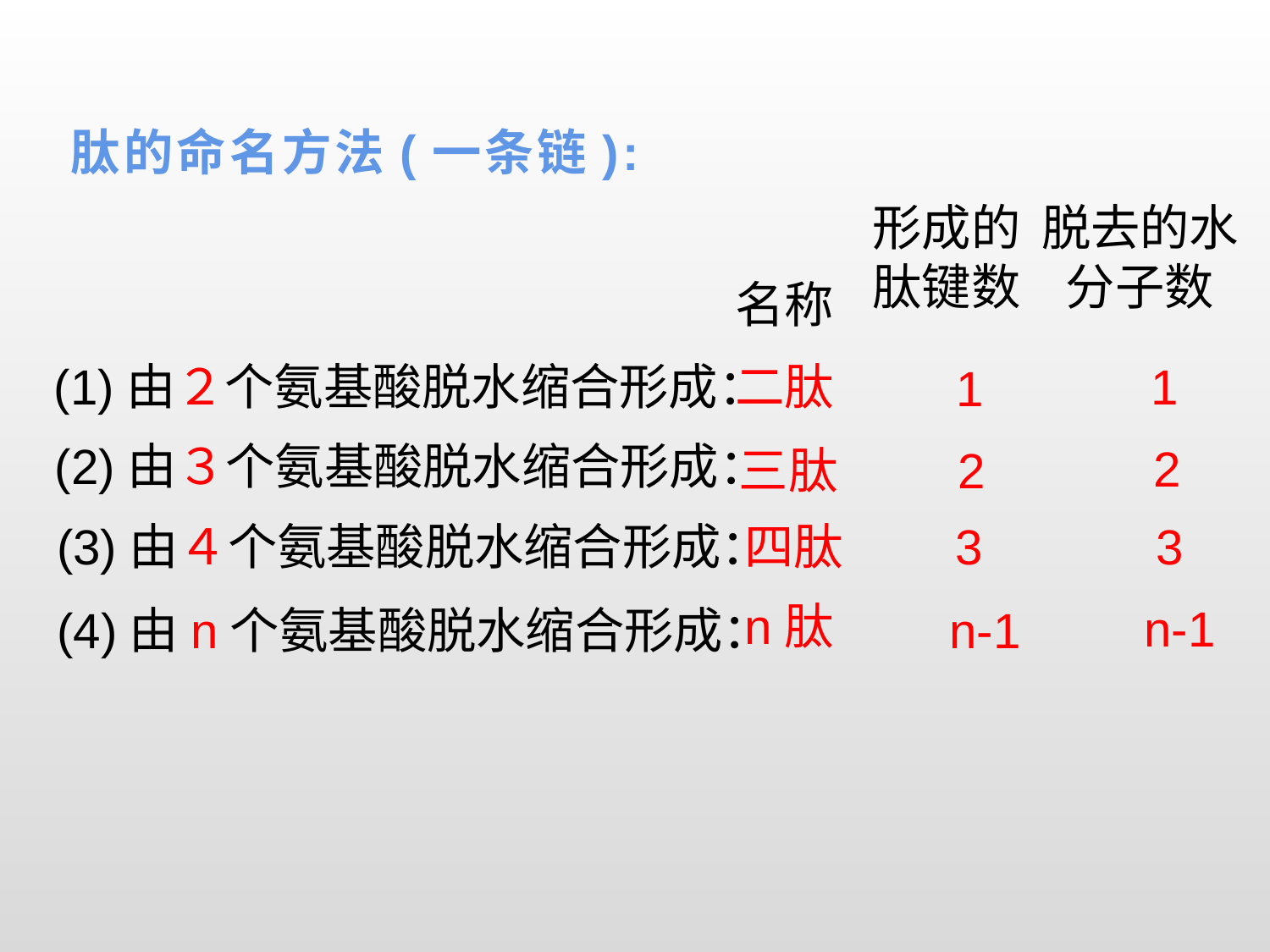

肽的命名方法(一条链):
形成的肽键数
名称
脱去的水分子数
(1)由２个氨基酸脱水缩合形成：
二肽
1
1
(2)由３个氨基酸脱水缩合形成：
2
三肽
2
3
3
(3)由４个氨基酸脱水缩合形成：
四肽
n-1
n-1
n肽
(4)由n个氨基酸脱水缩合形成：